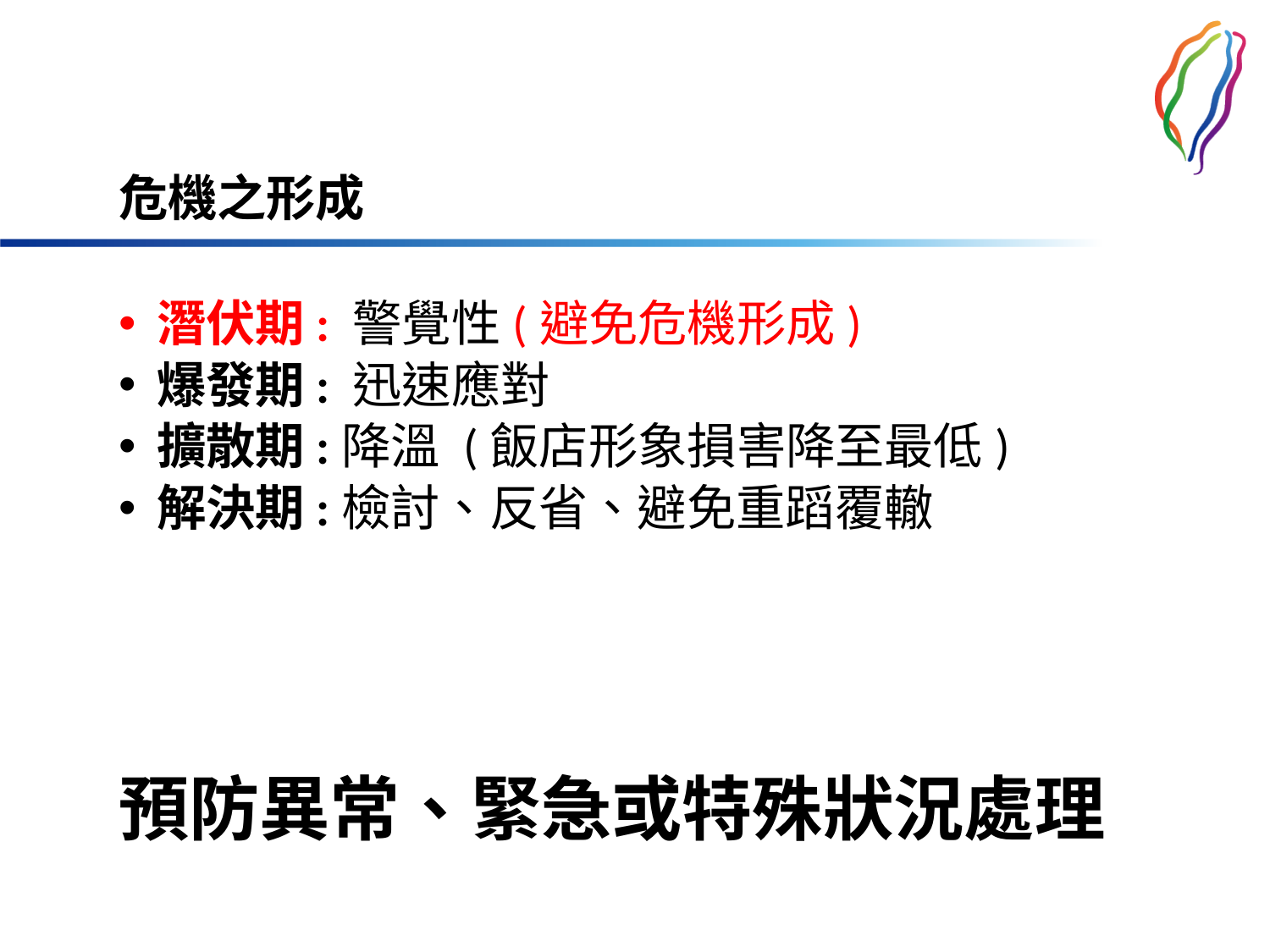

危機之形成

潛伏期: 警覺性(避免危機形成)
爆發期: 迅速應對
擴散期:降溫 (飯店形象損害降至最低)
解決期:檢討、反省、避免重蹈覆轍

# 預防異常、緊急或特殊狀況處理